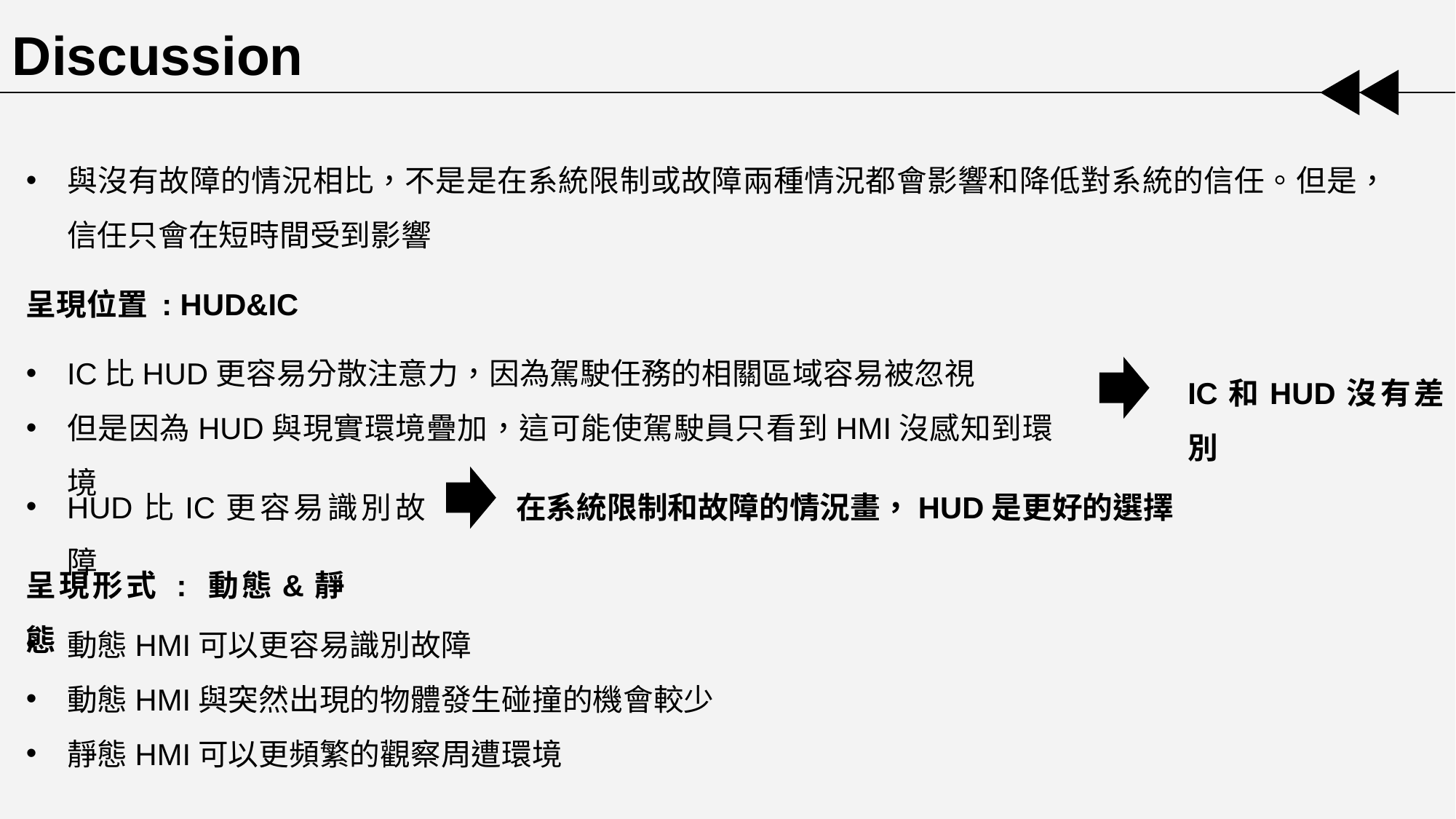

Discussion

與沒有故障的情況相比，不是是在系統限制或故障兩種情況都會影響和降低對系統的信任。但是，信任只會在短時間受到影響
呈現位置 : HUD&IC
IC比HUD更容易分散注意力，因為駕駛任務的相關區域容易被忽視
但是因為HUD與現實環境疊加，這可能使駕駛員只看到HMI沒感知到環境
IC和HUD沒有差別

HUD比IC更容易識別故障
在系統限制和故障的情況畫，HUD是更好的選擇

呈現形式 : 動態&靜態
動態HMI可以更容易識別故障
動態HMI與突然出現的物體發生碰撞的機會較少
靜態HMI可以更頻繁的觀察周遭環境